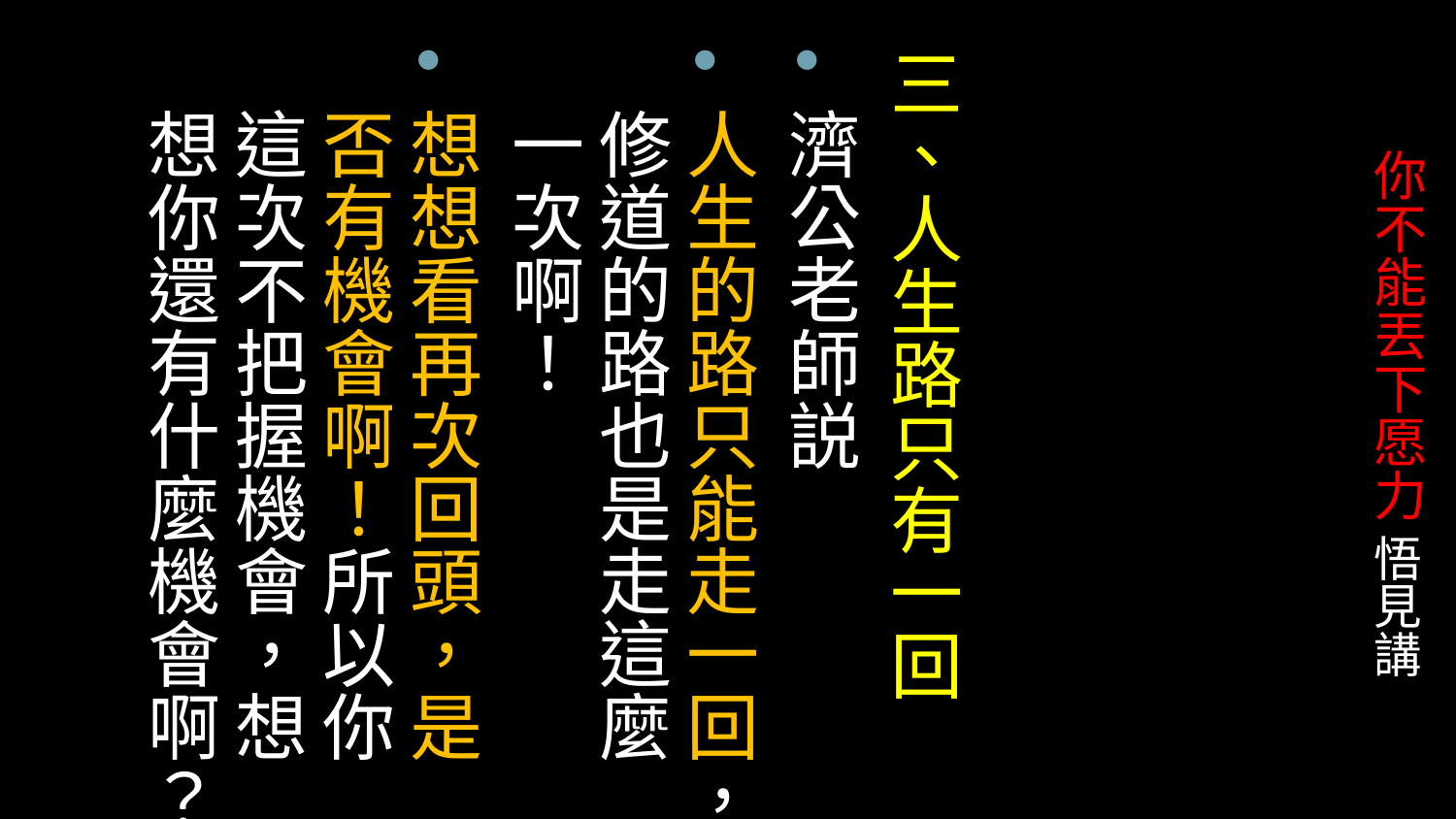

三、人生路只有一回
濟公老師説
人生的路只能走一回，修道的路也是走這麼一次啊！
想想看再次回頭，是否有機會啊！所以你這次不把握機會，想想你還有什麼機會啊？

# 你不能丟下愿力 悟見講